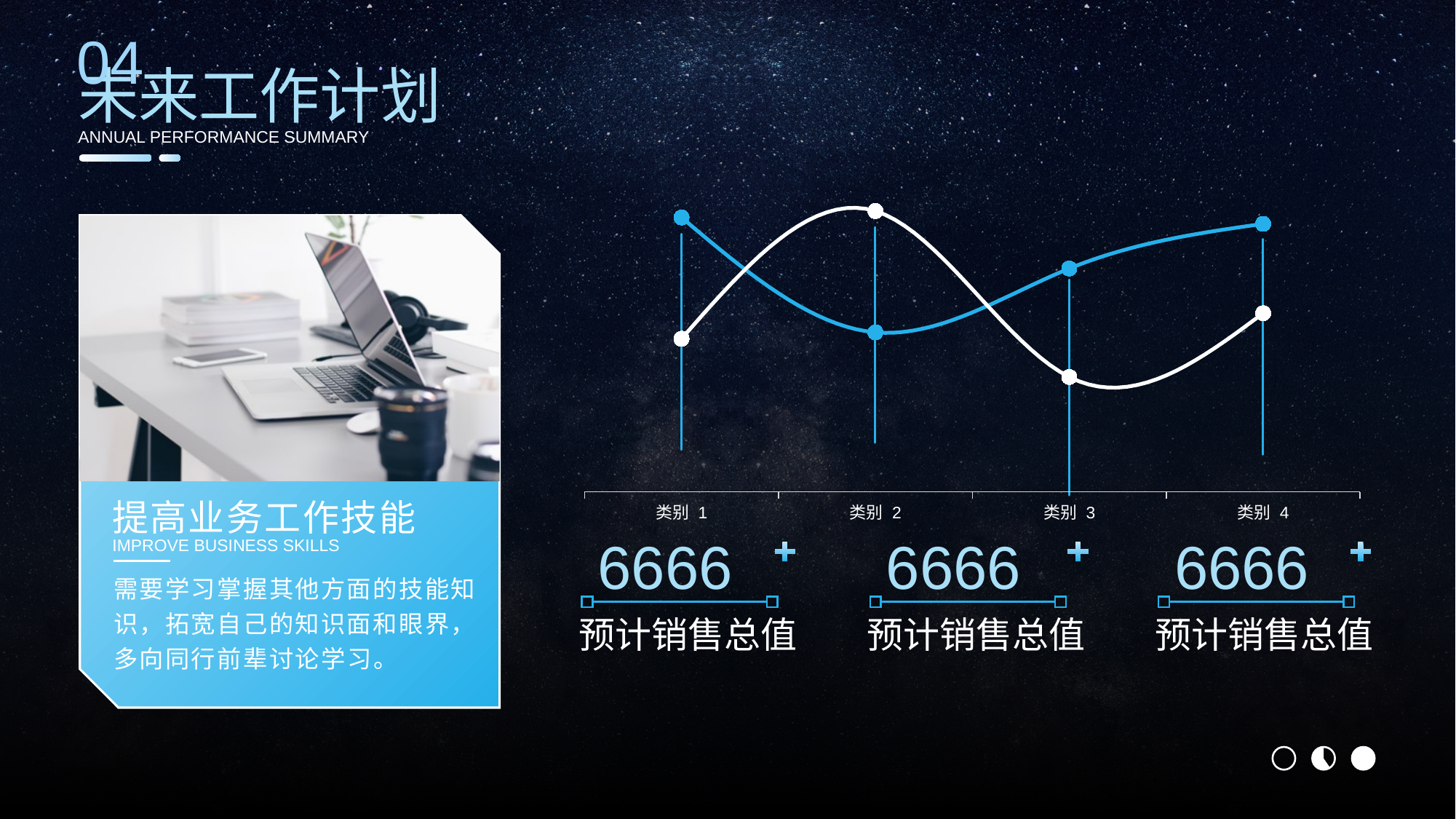

04
未来工作计划
ANNUAL PERFORMANCE SUMMARY

### Chart

| Category | 系列 1 | 系列 2 |
|---|---|---|
| 类别 1 | 4.3 | 2.4 |
| 类别 2 | 2.5 | 4.4 |
| 类别 3 | 3.5 | 1.8 |
| 类别 4 | 4.2 | 2.8 |

提高业务工作技能
6666
6666
6666
IMPROVE BUSINESS SKILLS

需要学习掌握其他方面的技能知识，拓宽自己的知识面和眼界，多向同行前辈讨论学习。

预计销售总值
预计销售总值
预计销售总值